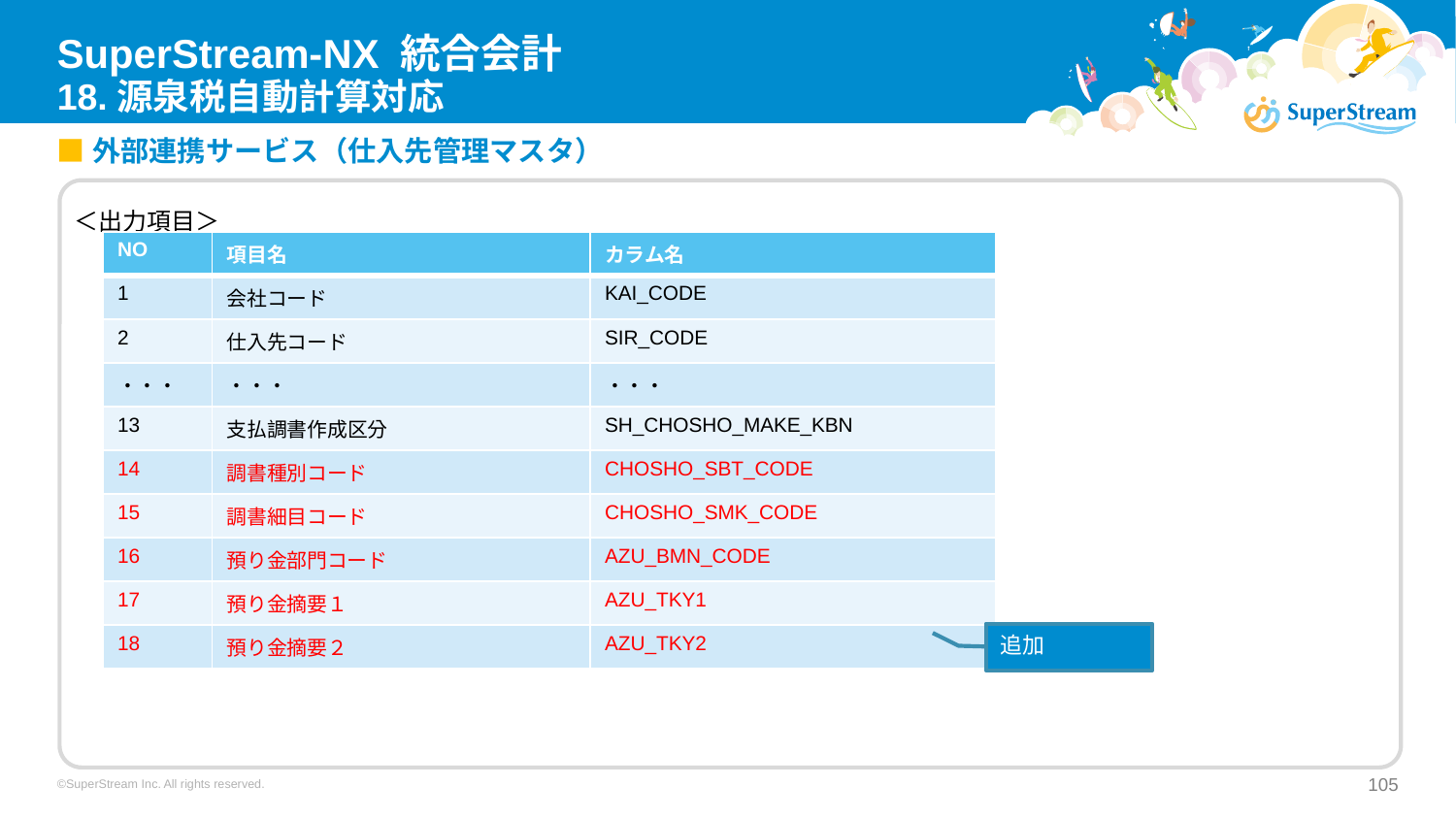

# SuperStream-NX 統合会計 18.源泉税自動計算対応
■外部連携サービス（仕入先管理マスタ）

「
＜出力項目＞

| NO | 項目名 | カラム名 |
| --- | --- | --- |
| 1 | 会社コード | KAI\_CODE |
| 2 | 仕入先コード | SIR\_CODE |
| ・・・ | ・・・ | ・・・ |
| 13 | 支払調書作成区分 | SH\_CHOSHO\_MAKE\_KBN |
| 14 | 調書種別コード | CHOSHO\_SBT\_CODE |
| 15 | 調書細目コード | CHOSHO\_SMK\_CODE |
| 16 | 預り金部門コード | AZU\_BMN\_CODE |
| 17 | 預り金摘要１ | AZU\_TKY1 |
| 18 | 預り金摘要２ | AZU\_TKY2 |
追加
©SuperStream Inc. All rights reserved.
105